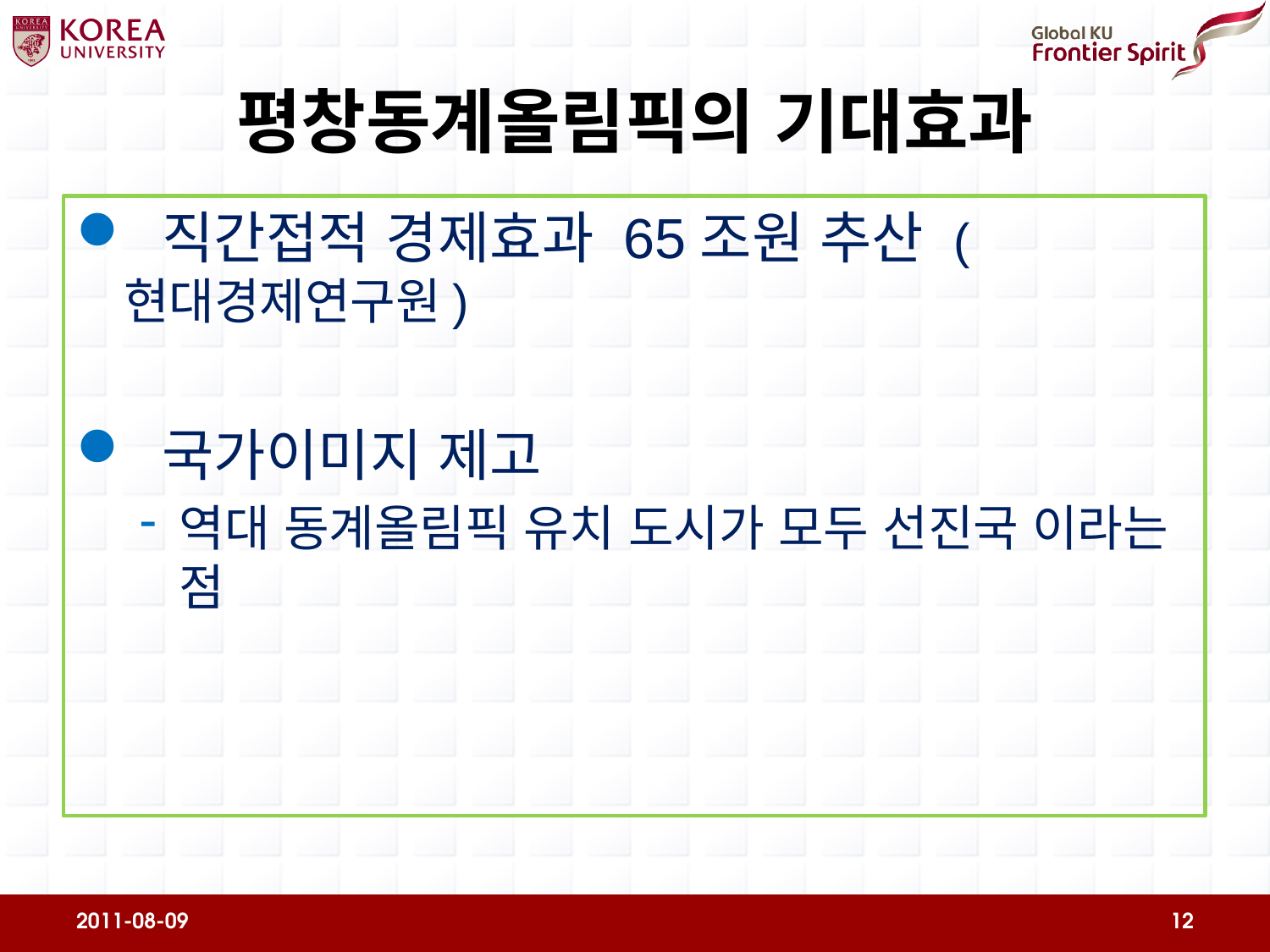

# 평창동계올림픽의 기대효과
 직간접적 경제효과 65조원 추산 (현대경제연구원)

 국가이미지 제고
역대 동계올림픽 유치 도시가 모두 선진국 이라는 점

2011-08-09
12